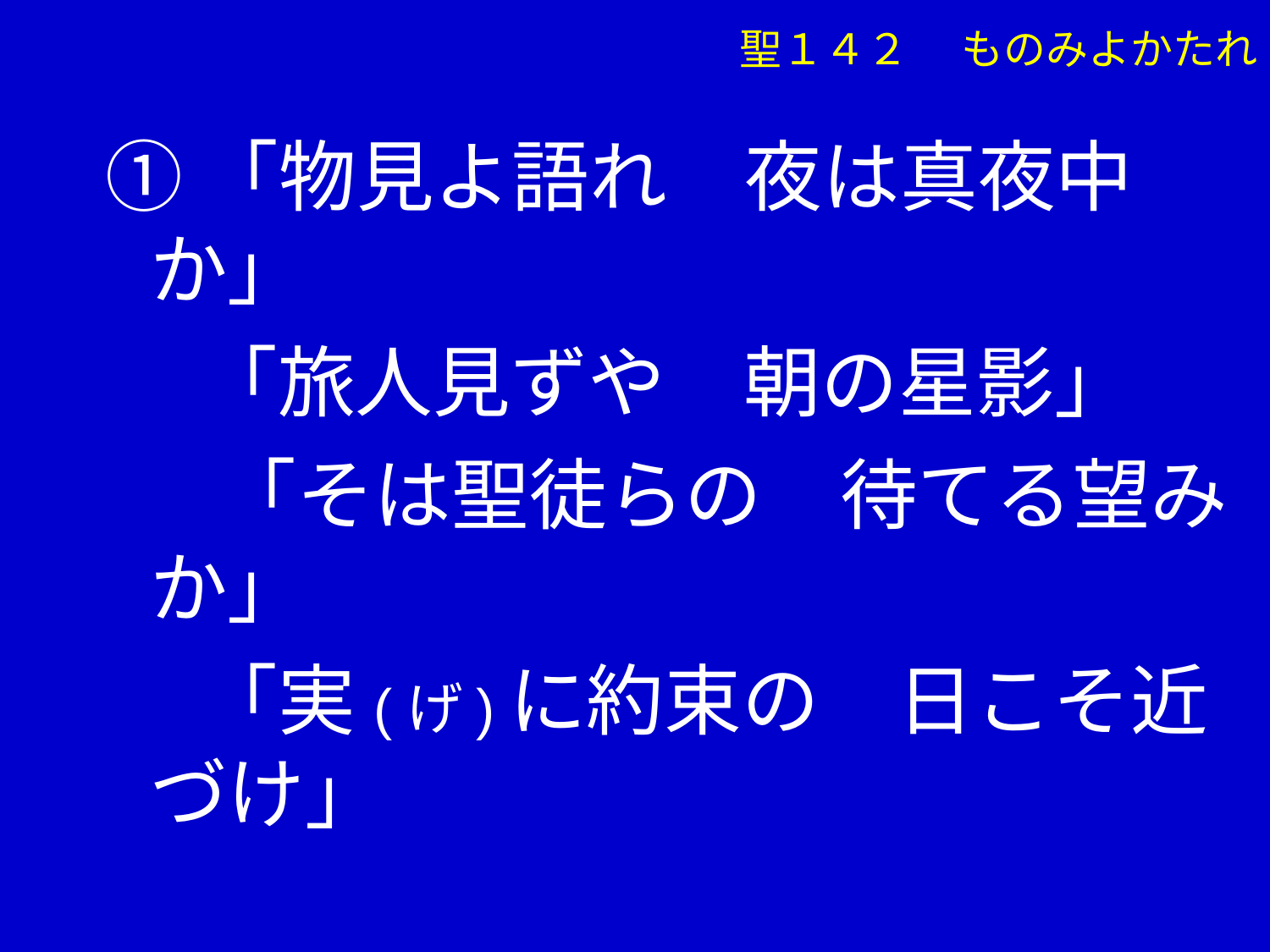

聖１４２ 　ものみよかたれ
①「物見よ語れ　夜は真夜中か」
　 「旅人見ずや　朝の星影」
 　「そは聖徒らの　待てる望みか」
　 「実(げ)に約束の　日こそ近づけ」